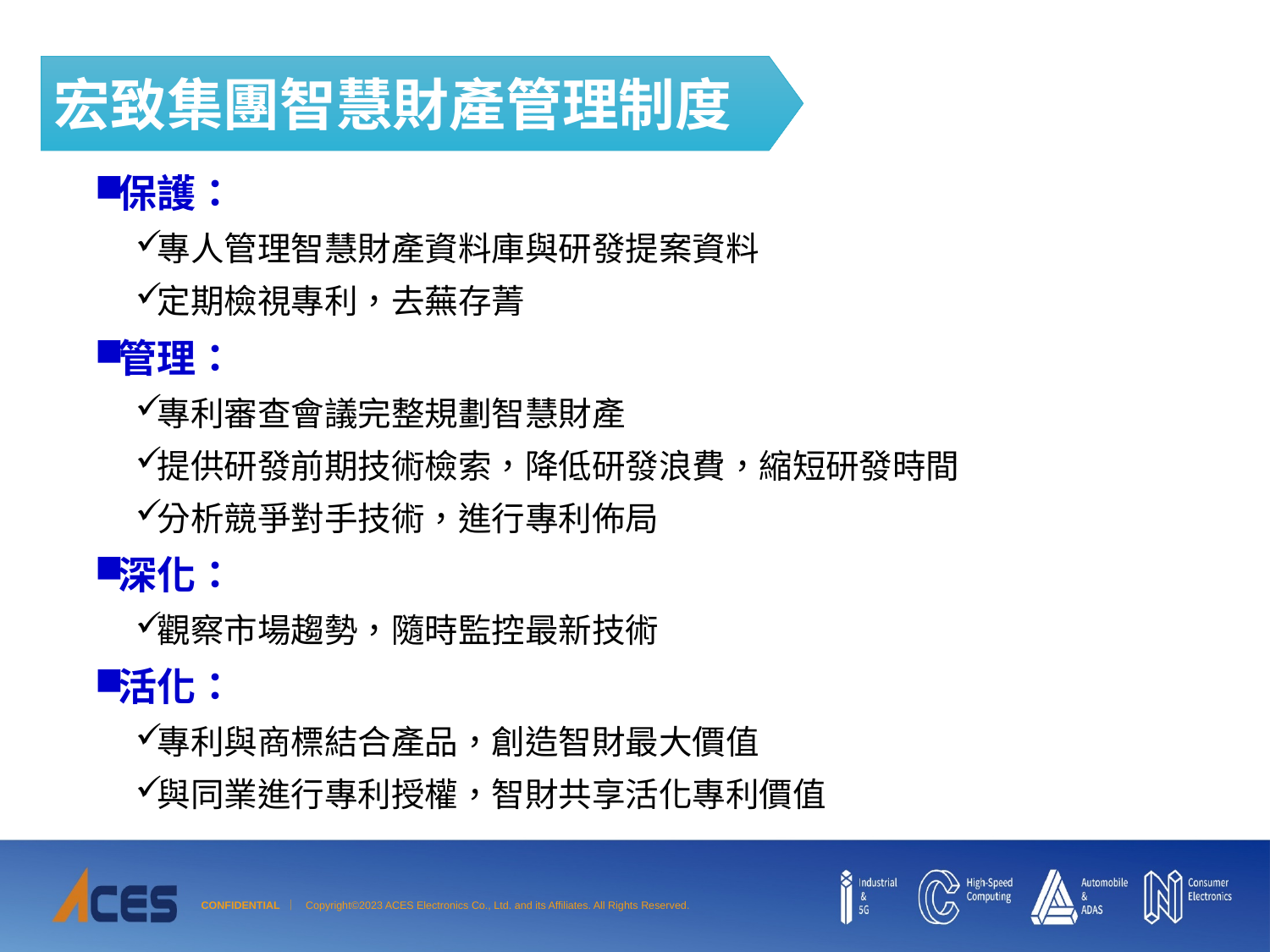

宏致集團智慧財產管理制度
保護：
專人管理智慧財產資料庫與研發提案資料
定期檢視專利，去蕪存菁
管理：
專利審查會議完整規劃智慧財產
提供研發前期技術檢索，降低研發浪費，縮短研發時間
分析競爭對手技術，進行專利佈局
深化：
觀察市場趨勢，隨時監控最新技術
活化：
專利與商標結合產品，創造智財最大價值
與同業進行專利授權，智財共享活化專利價值